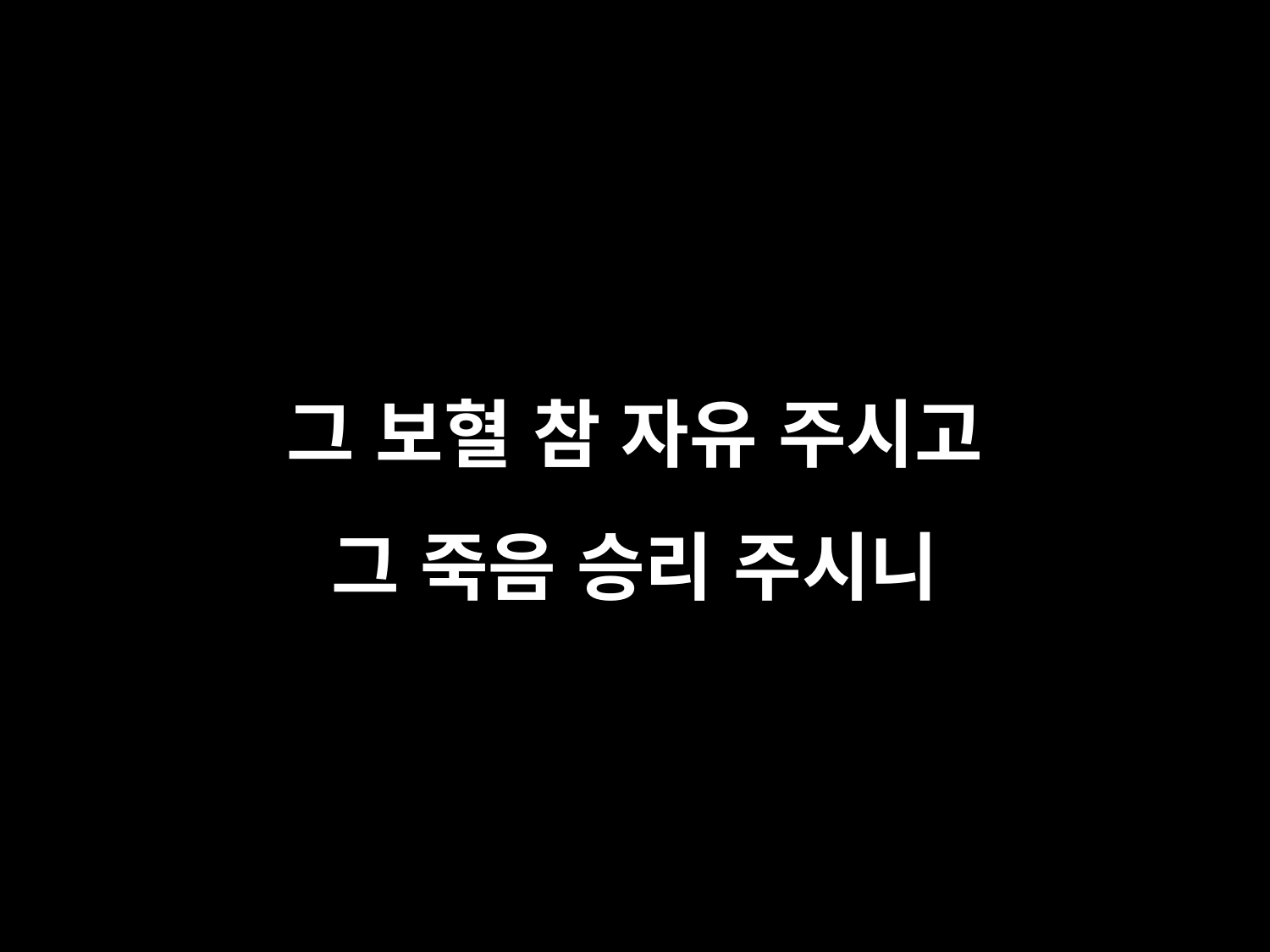

# 그 보혈 참 자유 주시고 그 죽음 승리 주시니